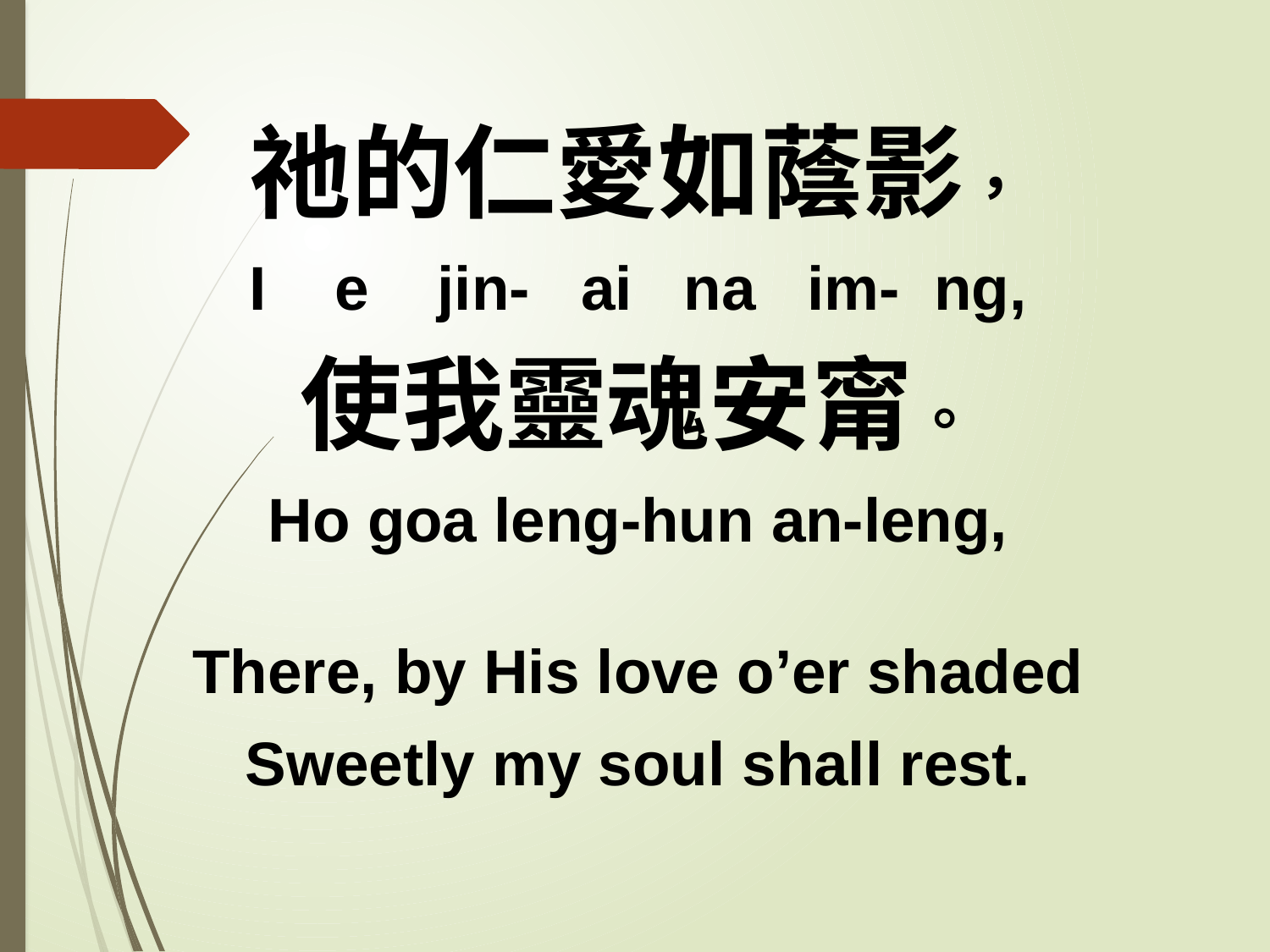

祂的仁愛如蔭影，
I    e    jin-   ai   na   im-  ng,
使我靈魂安甯。
Ho goa leng-hun an-leng,

There, by His love o’er shaded
Sweetly my soul shall rest.